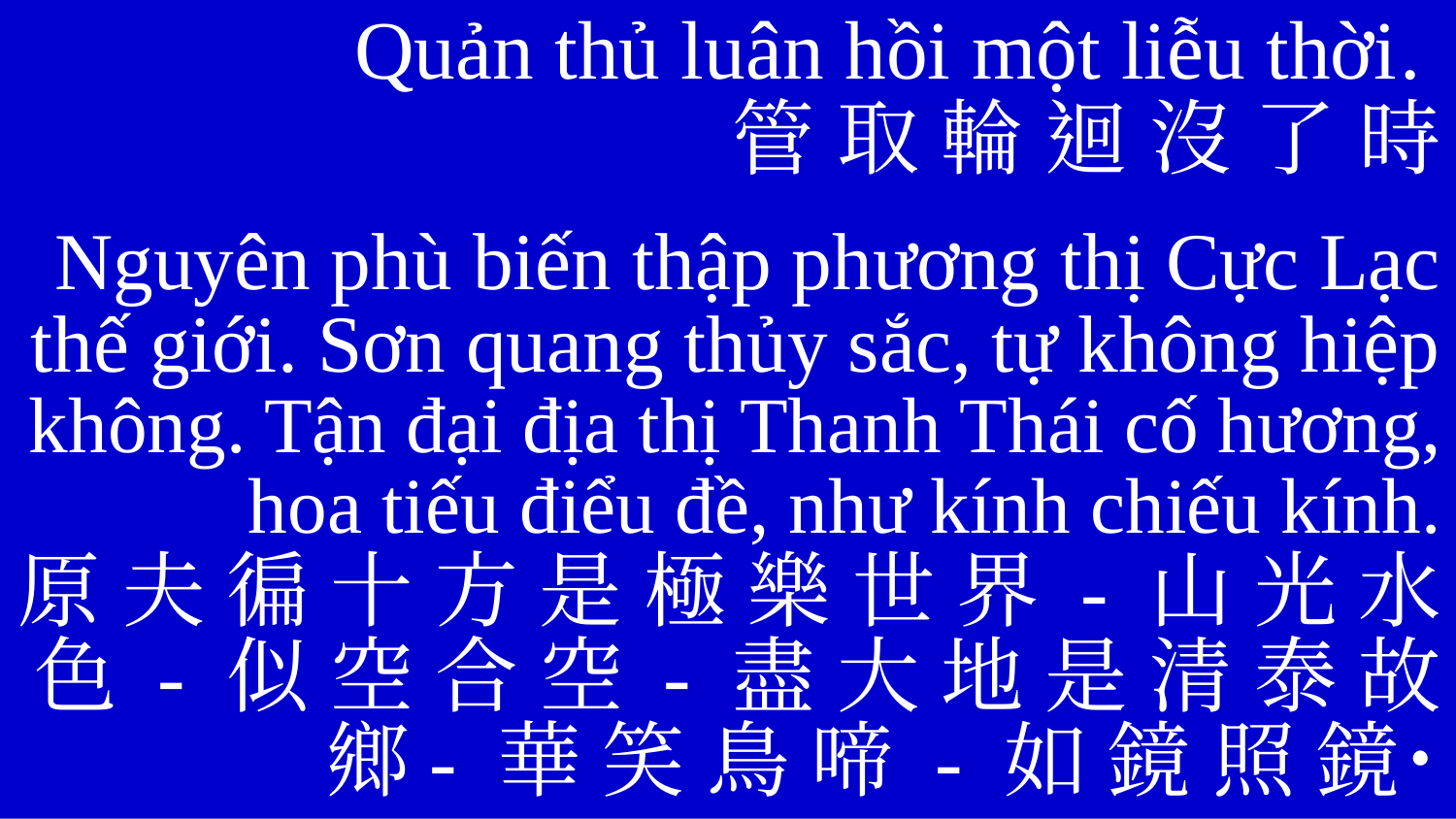

Quản thủ luân hồi một liễu thời.
	管 取 輪 迴 沒 了 時

Nguyên phù biến thập phương thị Cực Lạc thế giới. Sơn quang thủy sắc, tự không hiệp không. Tận đại địa thị Thanh Thái cố hương, hoa tiếu điểu đề, như kính chiếu kính.
原 夫 徧 十 方 是 極 樂 世 界 - 山 光 水 色 - 似 空 合 空 - 盡 大 地 是 清 泰 故 鄉- 華 笑 鳥 啼 - 如 鏡 照 鏡˙